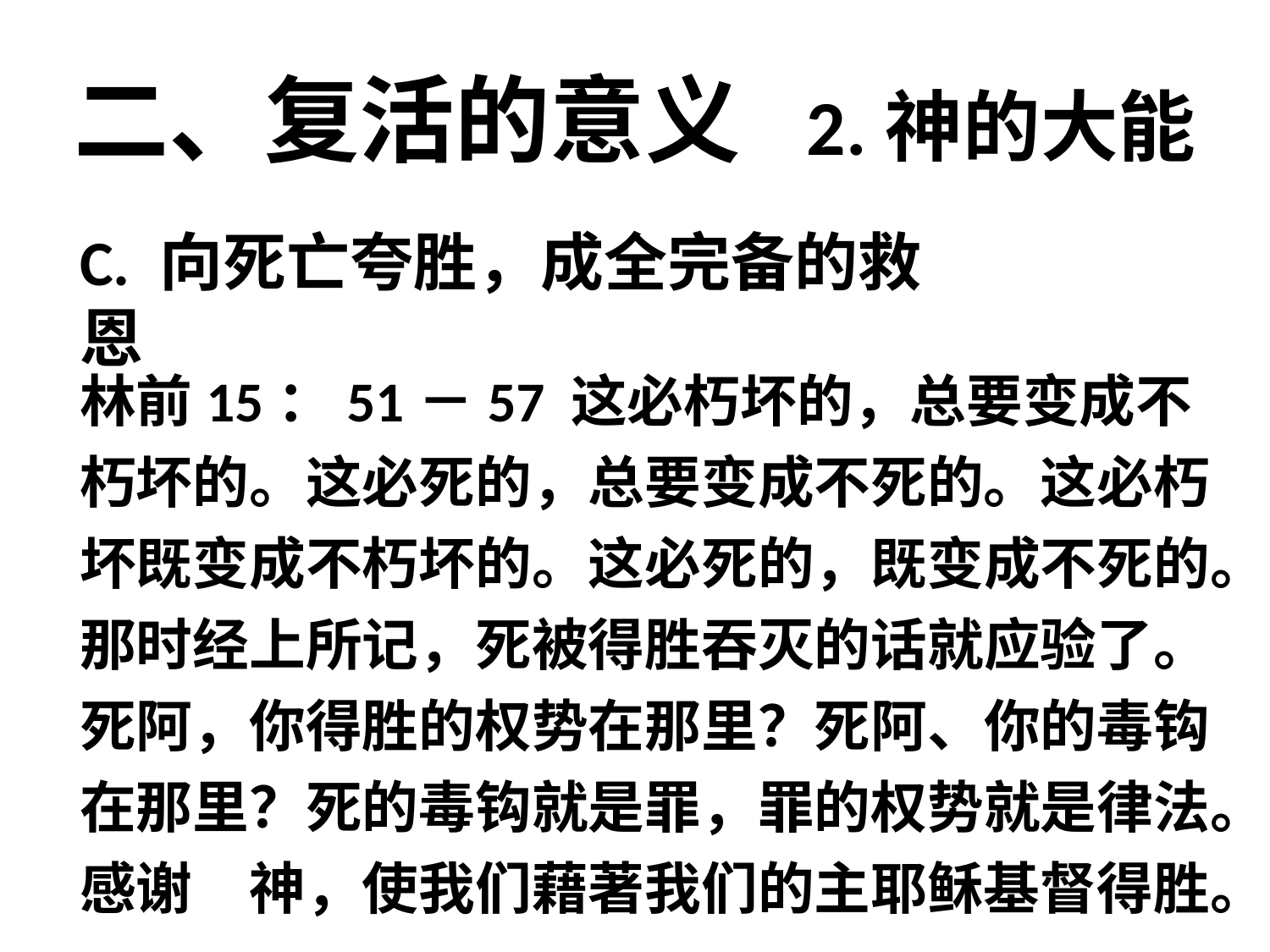

# 二、复活的意义  2.神的大能
C. 向死亡夸胜，成全完备的救恩
林前15：51－57 这必朽坏的，总要变成不朽坏的。这必死的，总要变成不死的。这必朽坏既变成不朽坏的。这必死的，既变成不死的。那时经上所记，死被得胜吞灭的话就应验了。死阿，你得胜的权势在那里？死阿、你的毒钩在那里？死的毒钩就是罪，罪的权势就是律法。感谢　神，使我们藉著我们的主耶稣基督得胜。